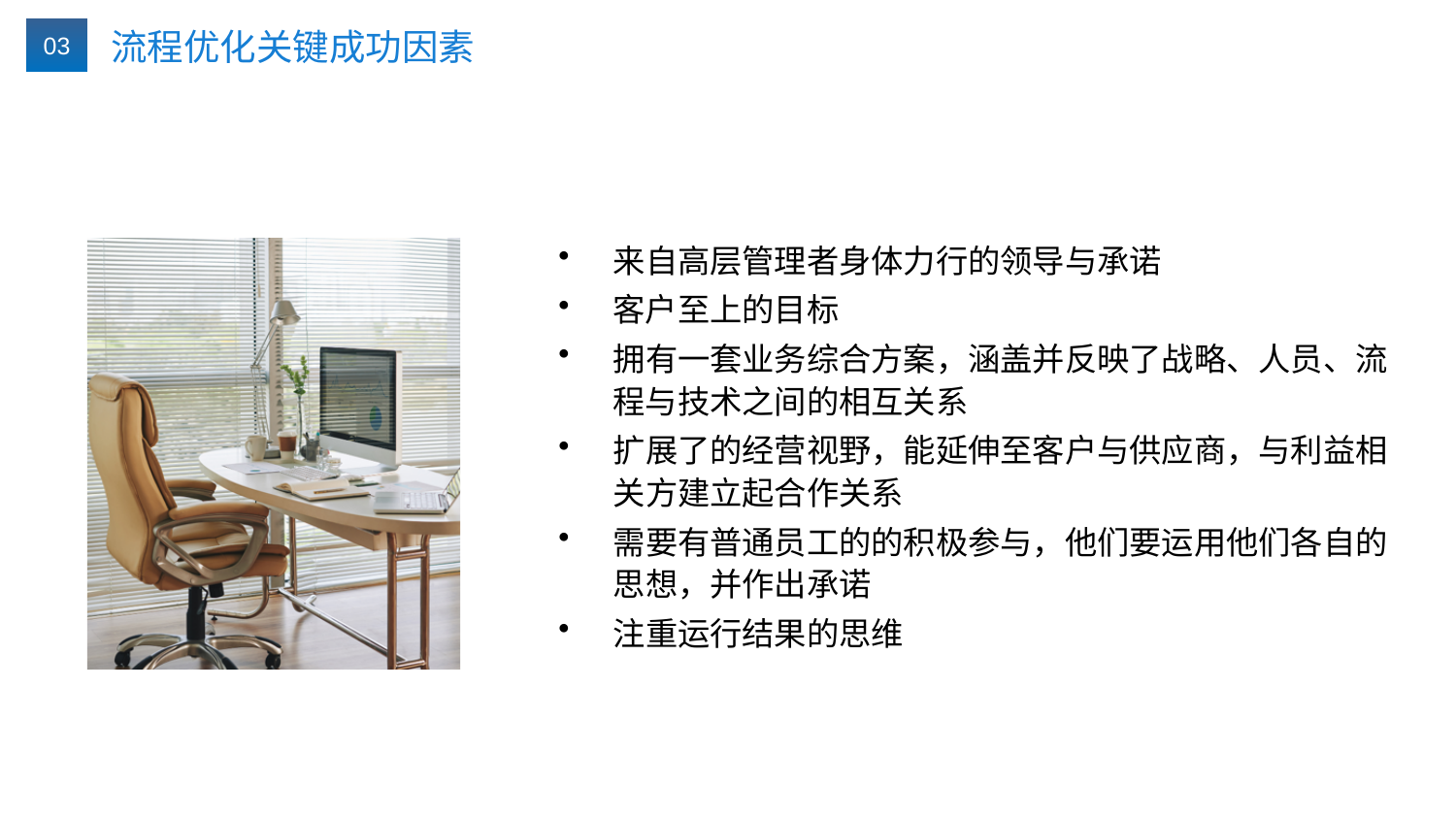

03
流程优化关键成功因素
来自高层管理者身体力行的领导与承诺
客户至上的目标
拥有一套业务综合方案，涵盖并反映了战略、人员、流程与技术之间的相互关系
扩展了的经营视野，能延伸至客户与供应商，与利益相关方建立起合作关系
需要有普通员工的的积极参与，他们要运用他们各自的思想，并作出承诺
注重运行结果的思维